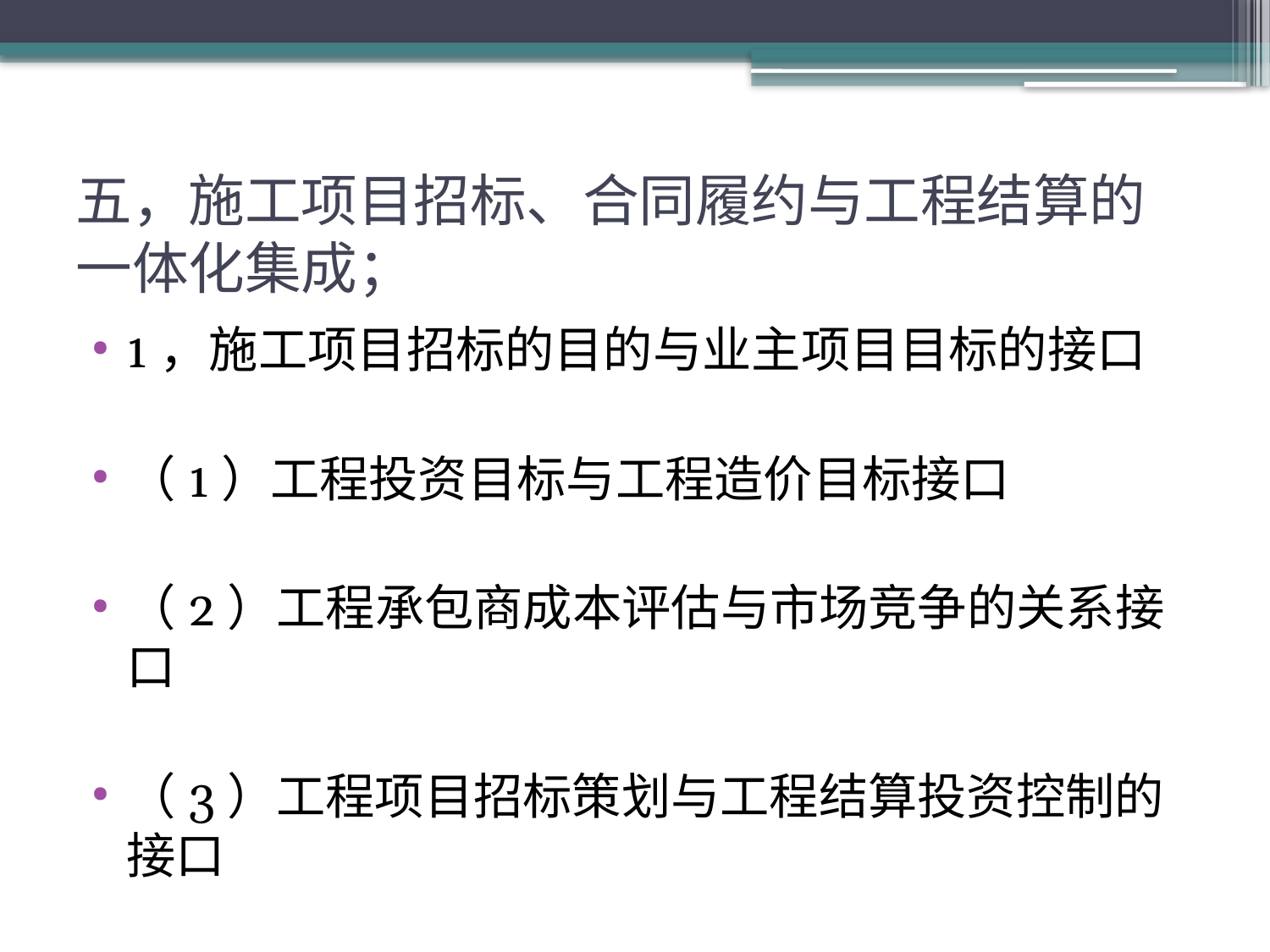

# 五，施工项目招标、合同履约与工程结算的一体化集成；
1，施工项目招标的目的与业主项目目标的接口

（1）工程投资目标与工程造价目标接口

（2）工程承包商成本评估与市场竞争的关系接口

（3）工程项目招标策划与工程结算投资控制的接口